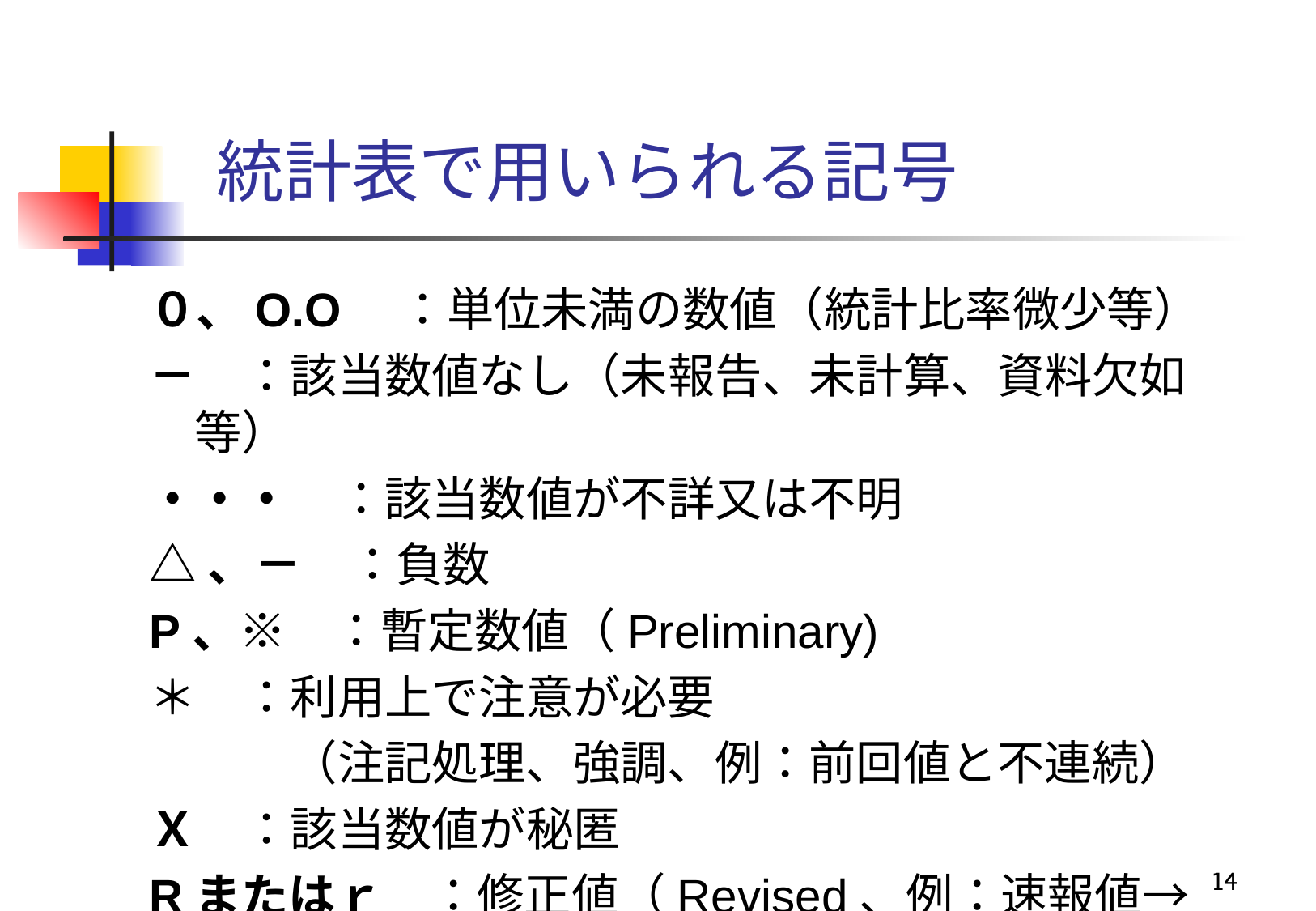

# 統計表で用いられる記号
０、O.O　：単位未満の数値（統計比率微少等）
－　：該当数値なし（未報告、未計算、資料欠如等）
・・・　：該当数値が不詳又は不明
△、－　：負数
P、※　：暫定数値（Preliminary)
＊　：利用上で注意が必要
　　　（注記処理、強調、例：前回値と不連続）
Ｘ　：該当数値が秘匿
Rまたはｒ　：修正値（Revised、例：速報値→確報値）
14